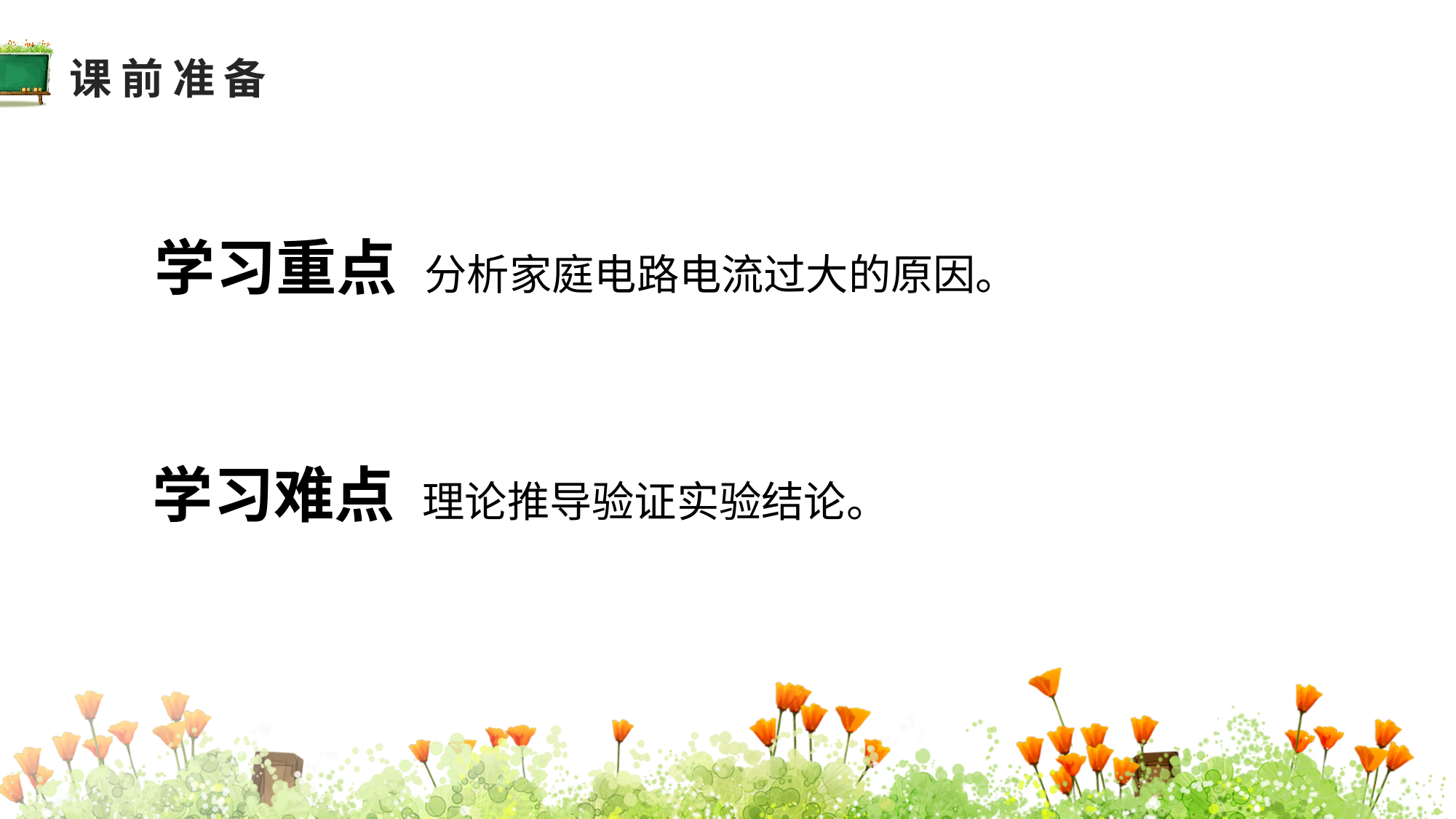

课前准备
学习重点  分析家庭电路电流过大的原因。
教学分析
学习难点  理论推导验证实验结论。